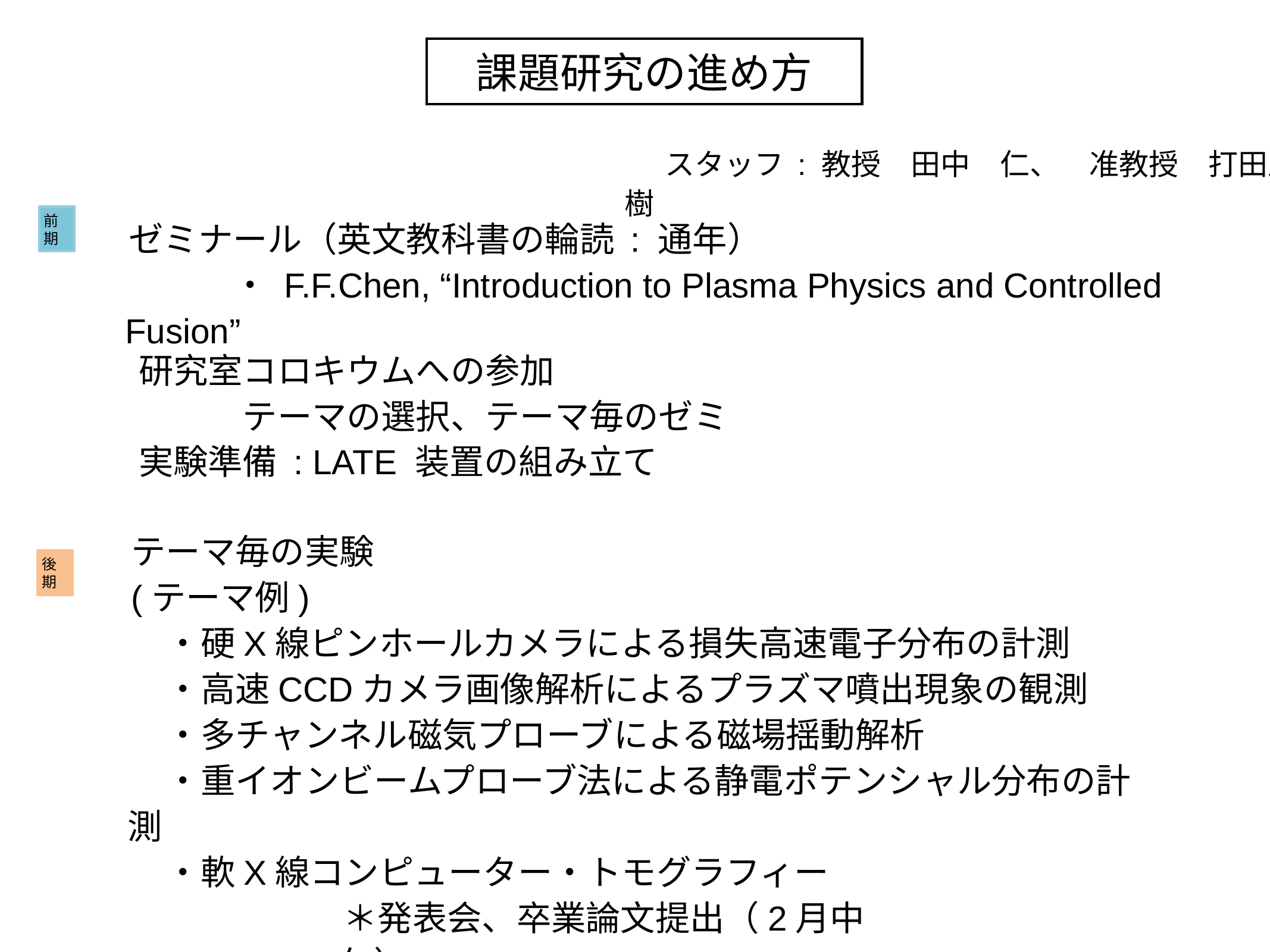

課題研究の進め方
　 スタッフ : 教授　田中　仁、　准教授　打田正樹
前期
ゼミナール（英文教科書の輪読 : 通年）
　　　・ F.F.Chen, “Introduction to Plasma Physics and Controlled Fusion”
研究室コロキウムへの参加
　　　テーマの選択、テーマ毎のゼミ
実験準備 : LATE 装置の組み立て
テーマ毎の実験
(テーマ例)
　・硬X線ピンホールカメラによる損失高速電子分布の計測
　・高速CCDカメラ画像解析によるプラズマ噴出現象の観測
　・多チャンネル磁気プローブによる磁場揺動解析
　・重イオンビームプローブ法による静電ポテンシャル分布の計測
　・軟X線コンピューター・トモグラフィー
後期
＊発表会、卒業論文提出（2月中旬）